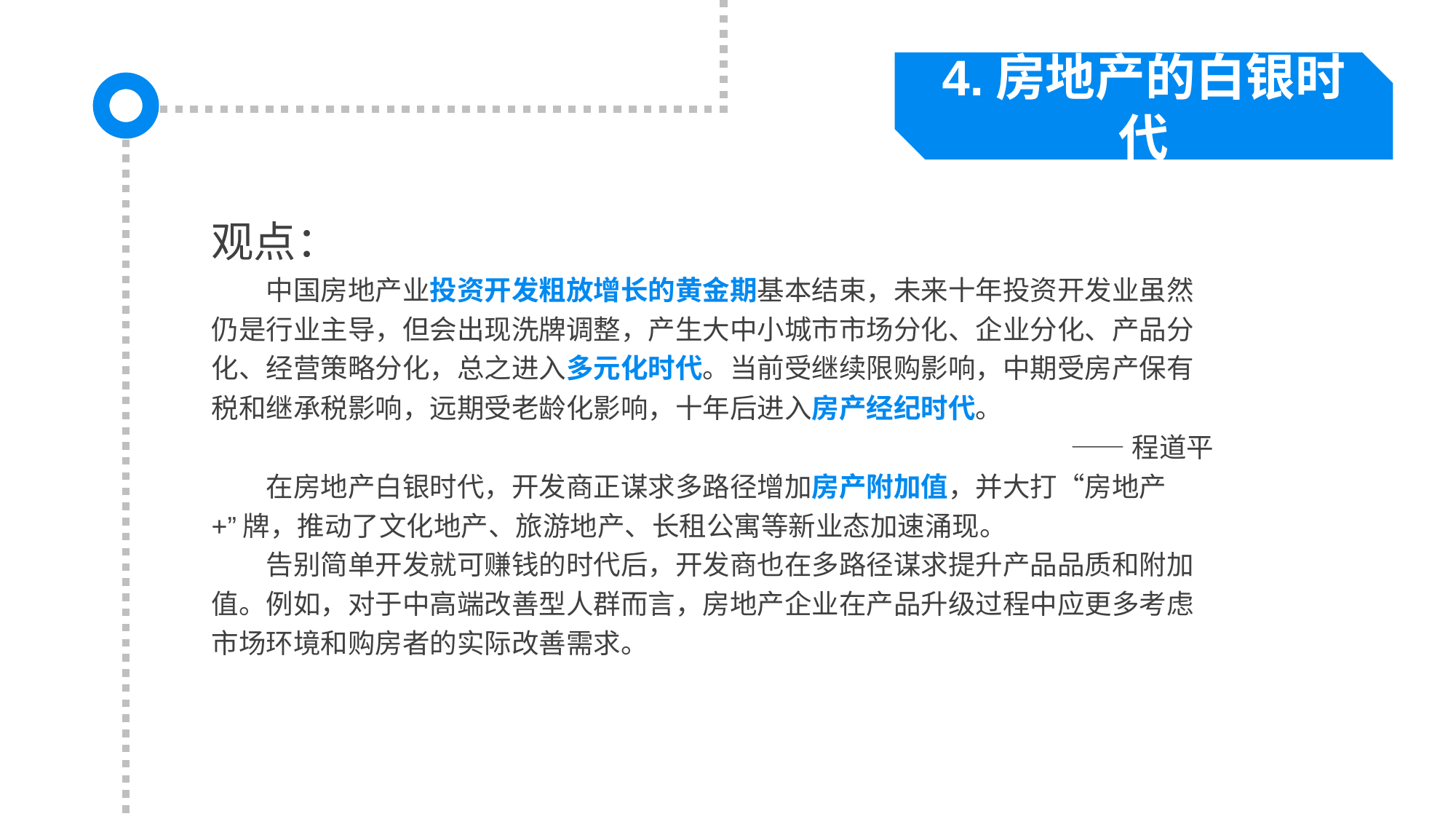

4.房地产的白银时代

观点：
中国房地产业投资开发粗放增长的黄金期基本结束，未来十年投资开发业虽然仍是行业主导，但会出现洗牌调整，产生大中小城市市场分化、企业分化、产品分化、经营策略分化，总之进入多元化时代。当前受继续限购影响，中期受房产保有税和继承税影响，远期受老龄化影响，十年后进入房产经纪时代。
——程道平
在房地产白银时代，开发商正谋求多路径增加房产附加值，并大打“房地产+”牌，推动了文化地产、旅游地产、长租公寓等新业态加速涌现。
告别简单开发就可赚钱的时代后，开发商也在多路径谋求提升产品品质和附加值。例如，对于中高端改善型人群而言，房地产企业在产品升级过程中应更多考虑市场环境和购房者的实际改善需求。